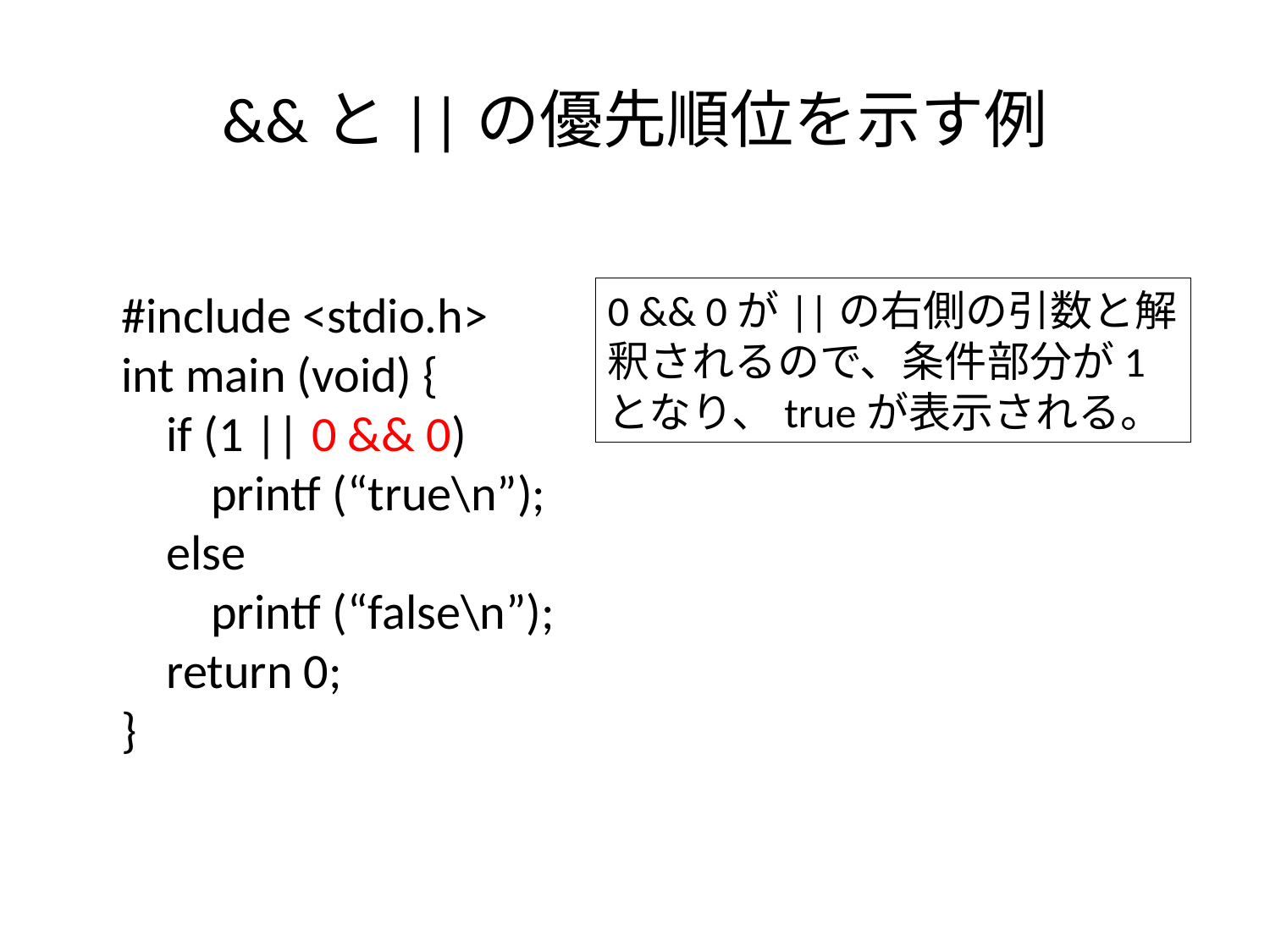

# &&と||の優先順位を示す例
#include <stdio.h>
int main (void) {
    if (1 || 0 && 0)
        printf (“true\n”);
    else
        printf (“false\n”);
    return 0;
}
0 && 0が||の右側の引数と解釈されるので、条件部分が1となり、trueが表示される。